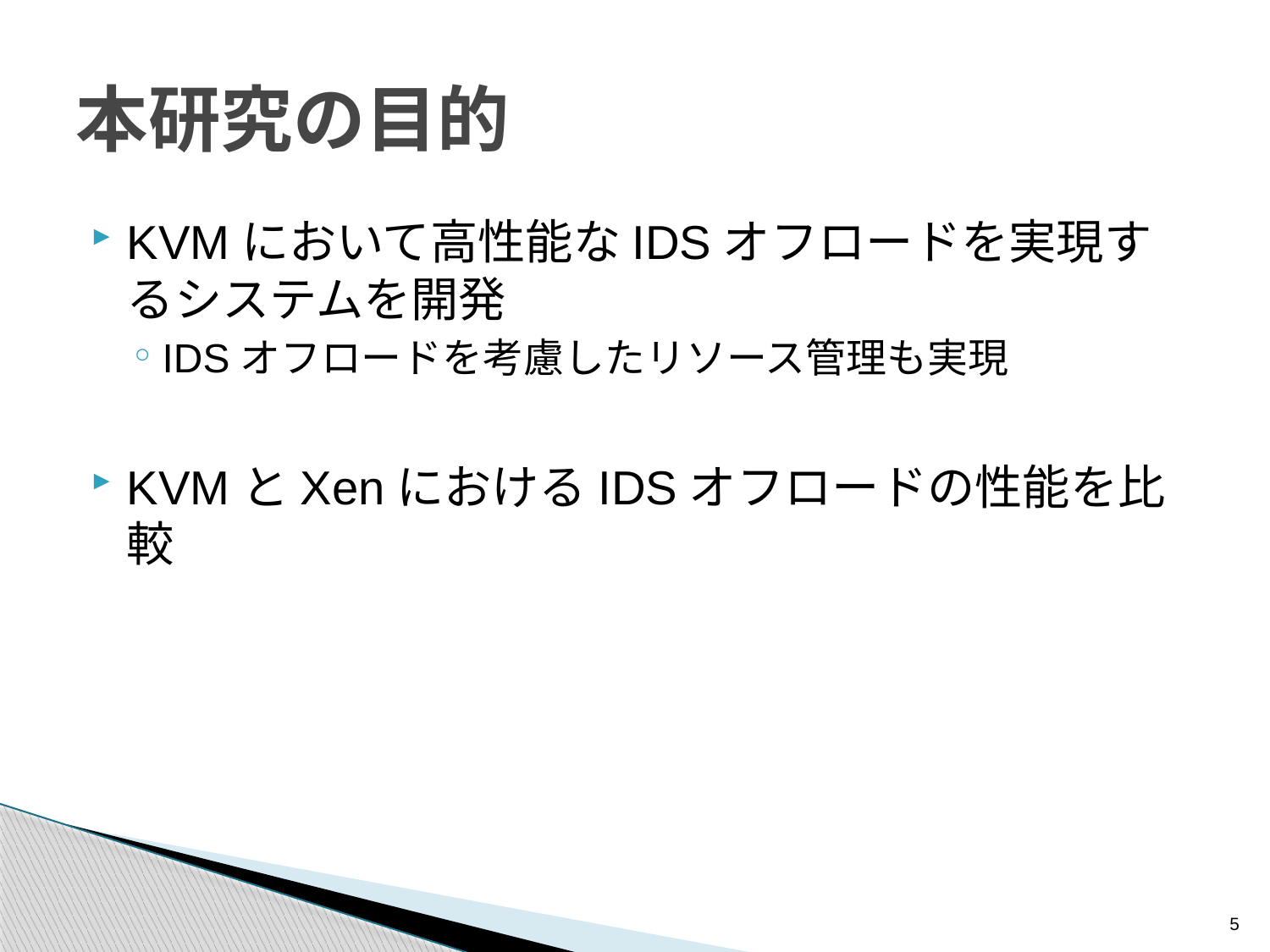

# 本研究の目的
KVMにおいて高性能なIDSオフロードを実現するシステムを開発
IDSオフロードを考慮したリソース管理も実現

KVMとXenにおけるIDSオフロードの性能を比較
5